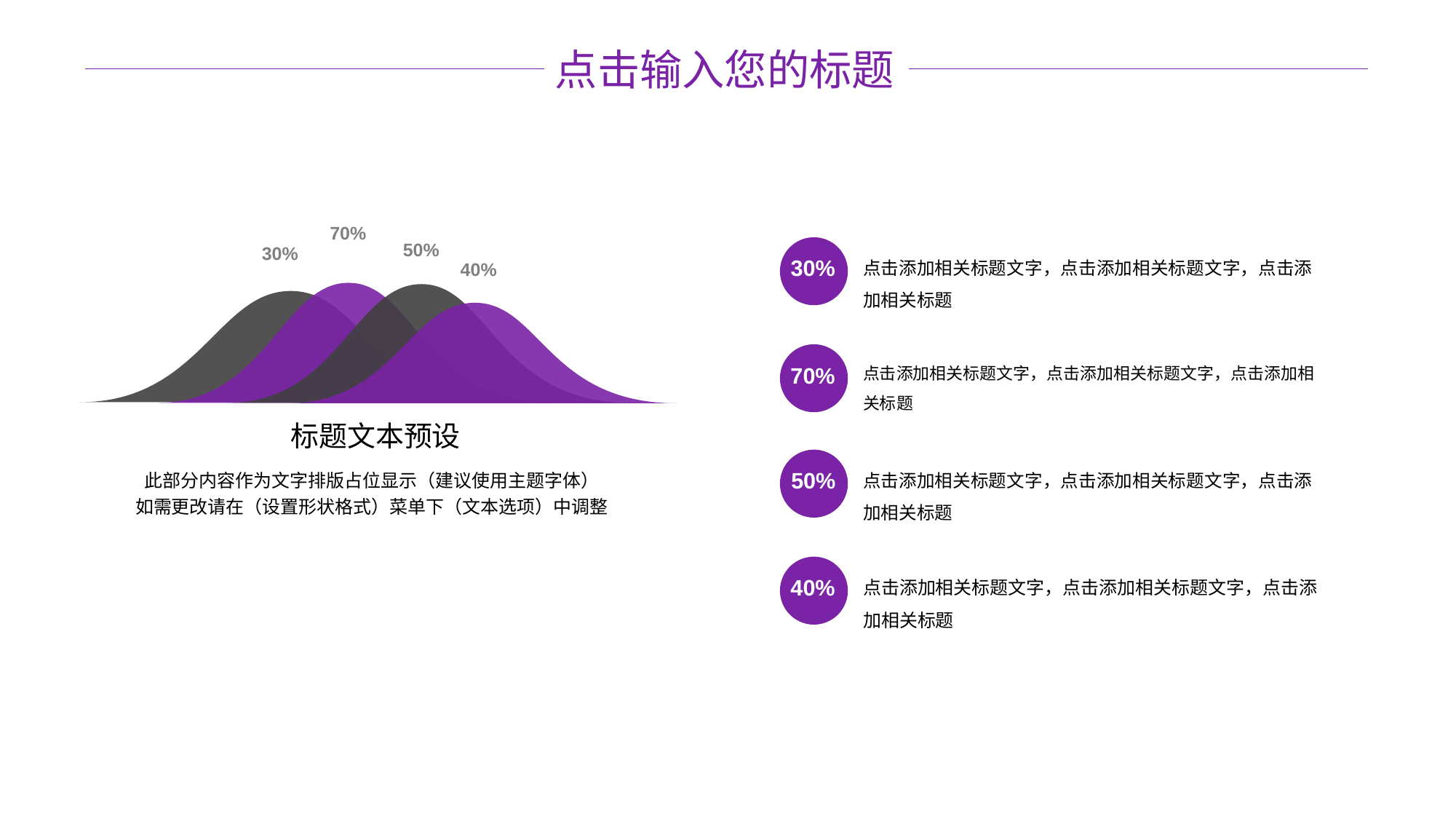

点击输入您的标题
70%
50%
30%
40%

标题文本预设
此部分内容作为文字排版占位显示（建议使用主题字体）
如需更改请在（设置形状格式）菜单下（文本选项）中调整

点击添加相关标题文字，点击添加相关标题文字，点击添加相关标题
30%

点击添加相关标题文字，点击添加相关标题文字，点击添加相关标题
70%

点击添加相关标题文字，点击添加相关标题文字，点击添加相关标题
50%

点击添加相关标题文字，点击添加相关标题文字，点击添加相关标题
40%